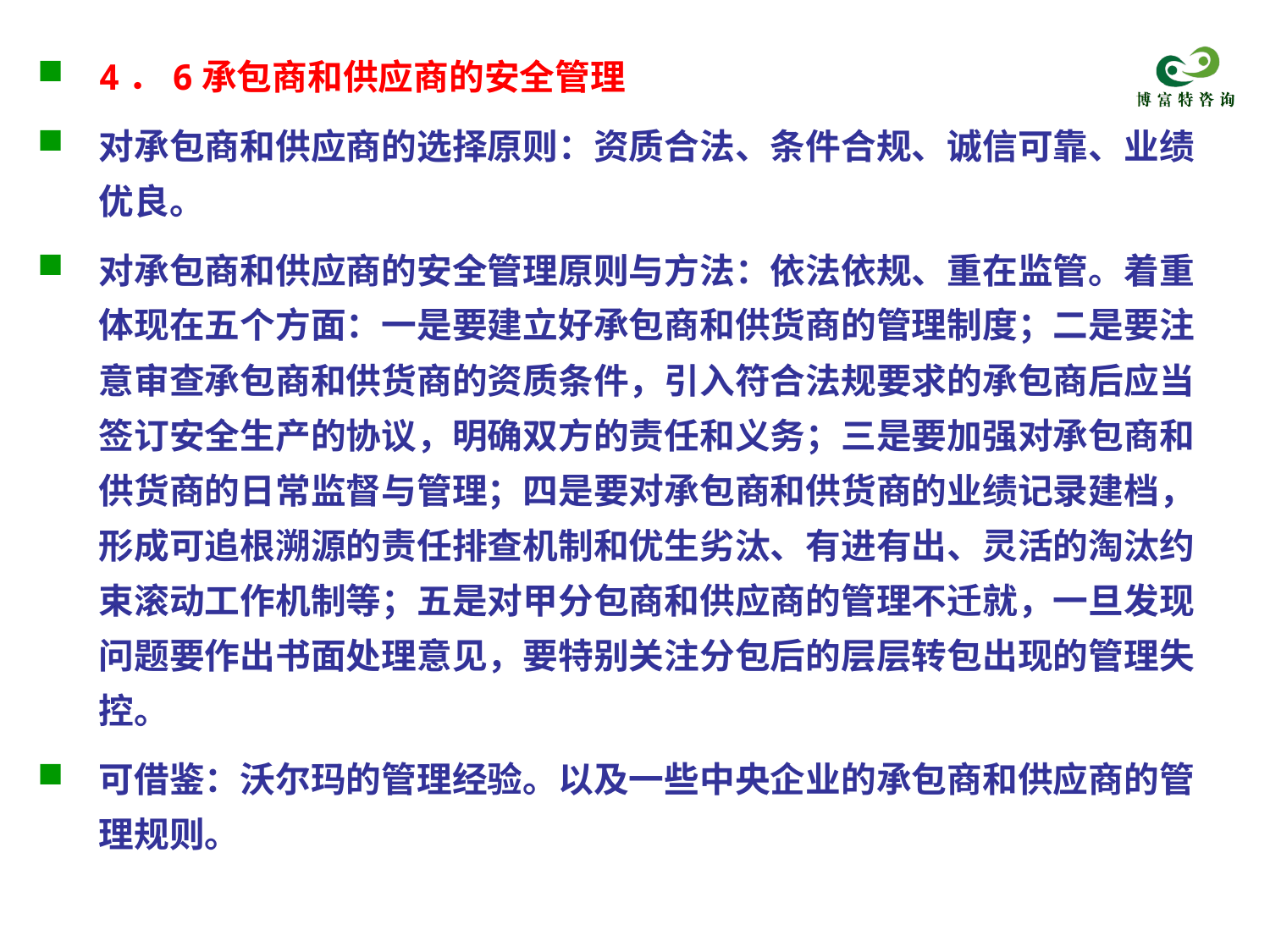

4．6承包商和供应商的安全管理
对承包商和供应商的选择原则：资质合法、条件合规、诚信可靠、业绩优良。
对承包商和供应商的安全管理原则与方法：依法依规、重在监管。着重体现在五个方面：一是要建立好承包商和供货商的管理制度；二是要注意审查承包商和供货商的资质条件，引入符合法规要求的承包商后应当签订安全生产的协议，明确双方的责任和义务；三是要加强对承包商和供货商的日常监督与管理；四是要对承包商和供货商的业绩记录建档，形成可追根溯源的责任排查机制和优生劣汰、有进有出、灵活的淘汰约束滚动工作机制等；五是对甲分包商和供应商的管理不迁就，一旦发现问题要作出书面处理意见，要特别关注分包后的层层转包出现的管理失控。
可借鉴：沃尔玛的管理经验。以及一些中央企业的承包商和供应商的管理规则。